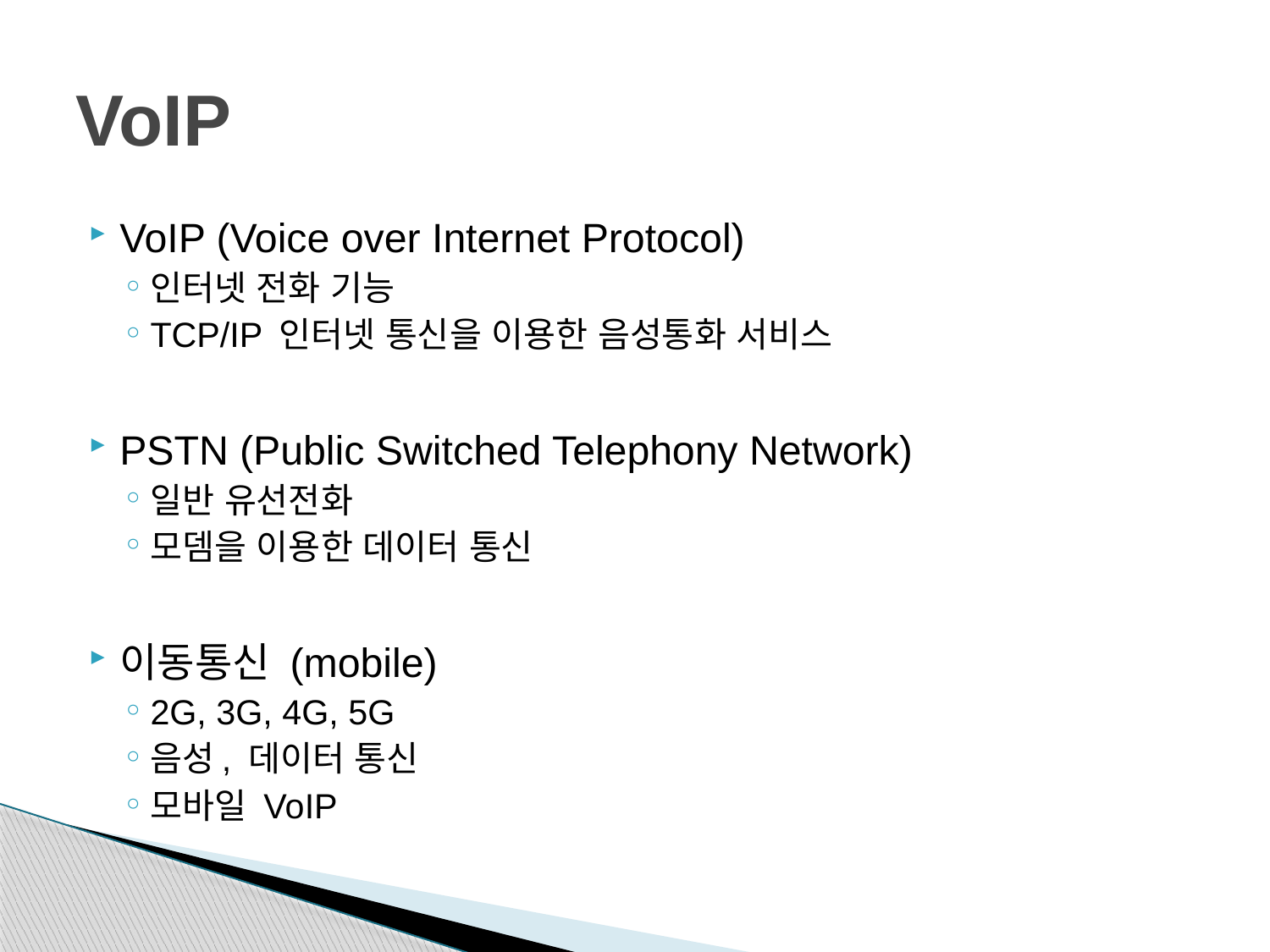

# VoIP
VoIP (Voice over Internet Protocol)
인터넷 전화 기능
TCP/IP 인터넷 통신을 이용한 음성통화 서비스

PSTN (Public Switched Telephony Network)
일반 유선전화
모뎀을 이용한 데이터 통신

이동통신 (mobile)
2G, 3G, 4G, 5G
음성, 데이터 통신
모바일 VoIP